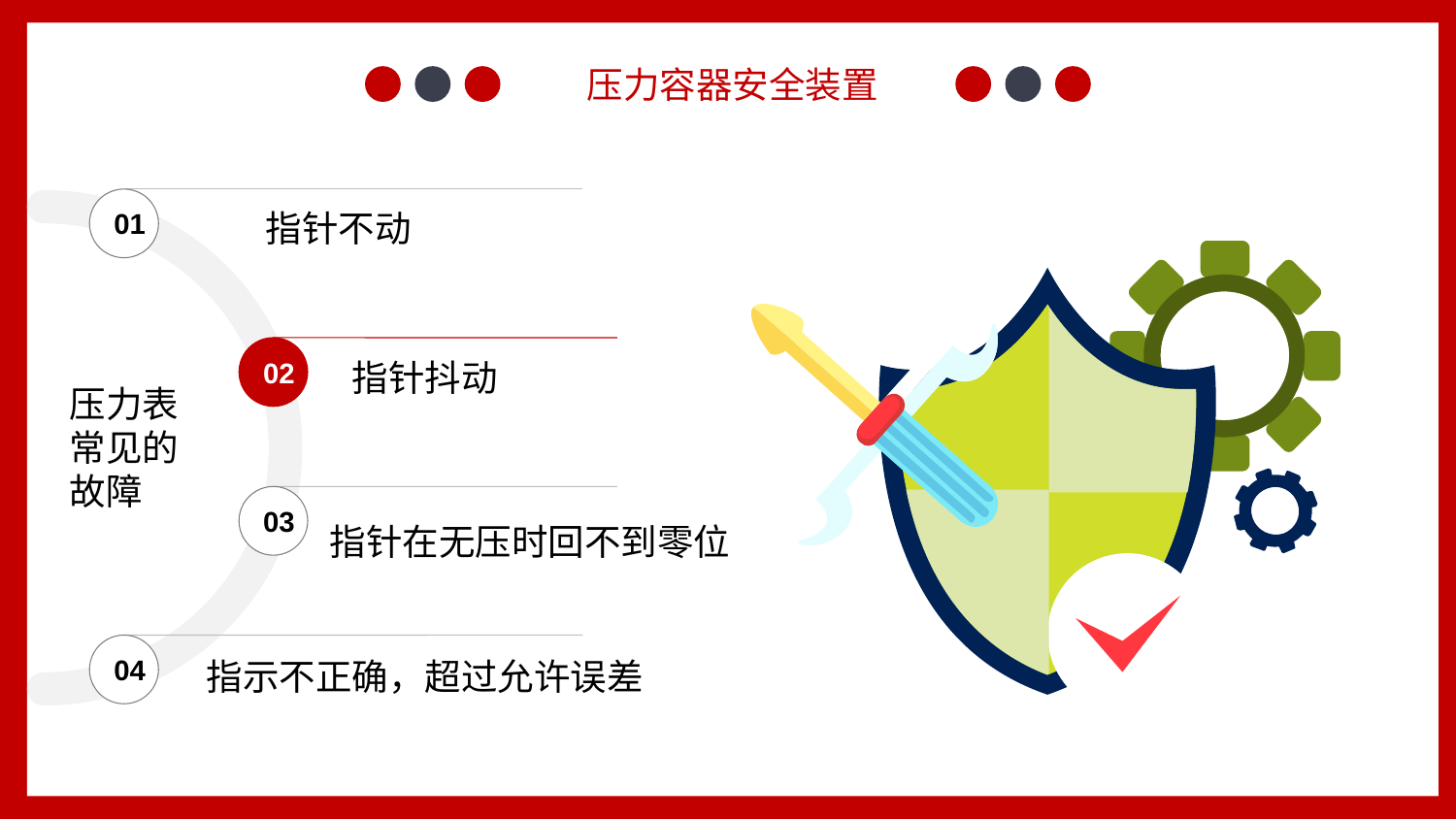

压力容器安全装置

01

02
03
04
指针不动

指针抖动
压力表
常见的
故障
指针在无压时回不到零位
指示不正确，超过允许误差